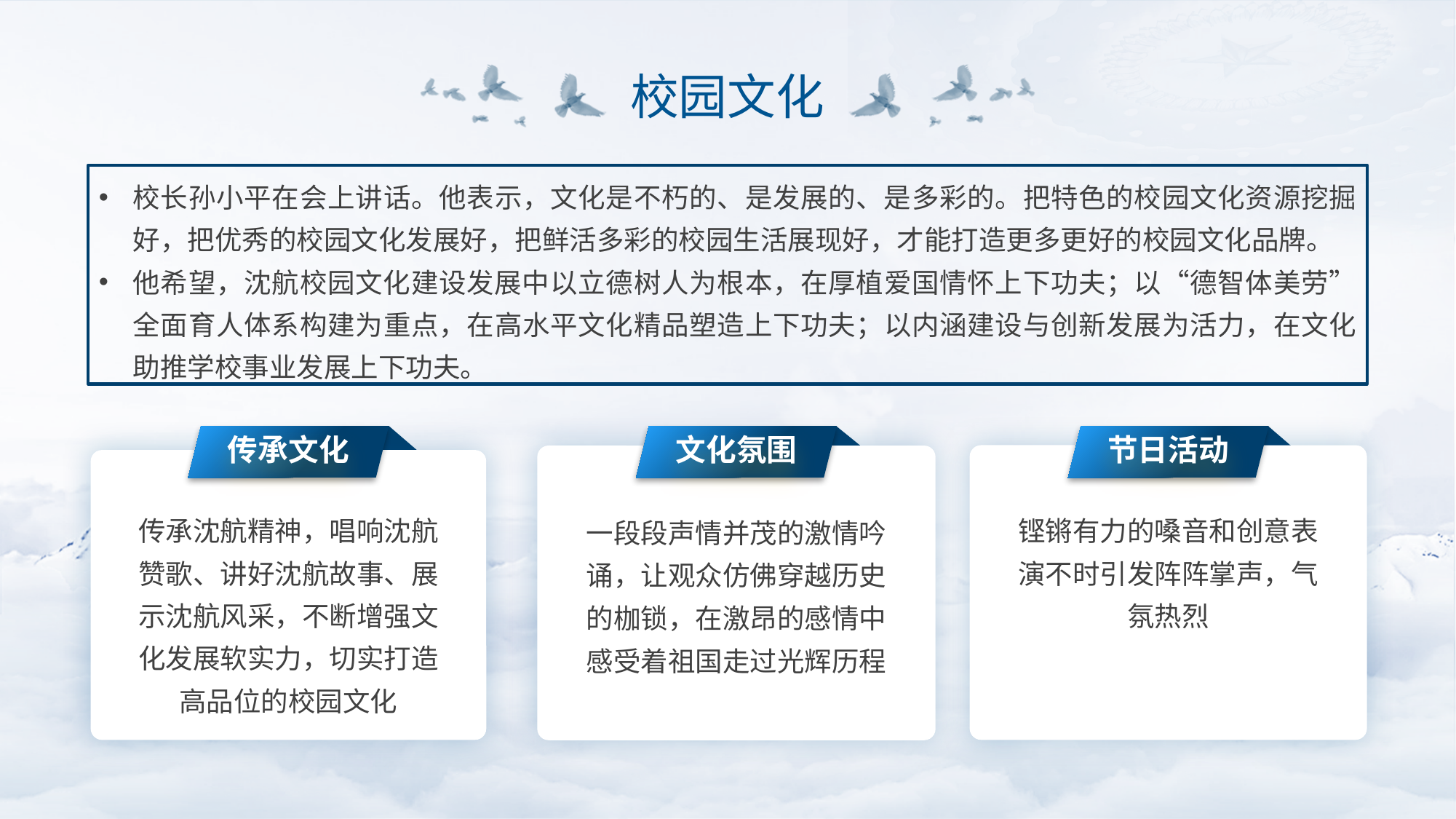

校园文化
校长孙小平在会上讲话。他表示，文化是不朽的、是发展的、是多彩的。把特色的校园文化资源挖掘好，把优秀的校园文化发展好，把鲜活多彩的校园生活展现好，才能打造更多更好的校园文化品牌。
他希望，沈航校园文化建设发展中以立德树人为根本，在厚植爱国情怀上下功夫；以“德智体美劳”全面育人体系构建为重点，在高水平文化精品塑造上下功夫；以内涵建设与创新发展为活力，在文化助推学校事业发展上下功夫。

传承文化
文化氛围
节日活动

传承沈航精神，唱响沈航赞歌、讲好沈航故事、展示沈航风采，不断增强文化发展软实力，切实打造高品位的校园文化

铿锵有力的嗓音和创意表演不时引发阵阵掌声，气氛热烈
一段段声情并茂的激情吟诵，让观众仿佛穿越历史的枷锁，在激昂的感情中感受着祖国走过光辉历程